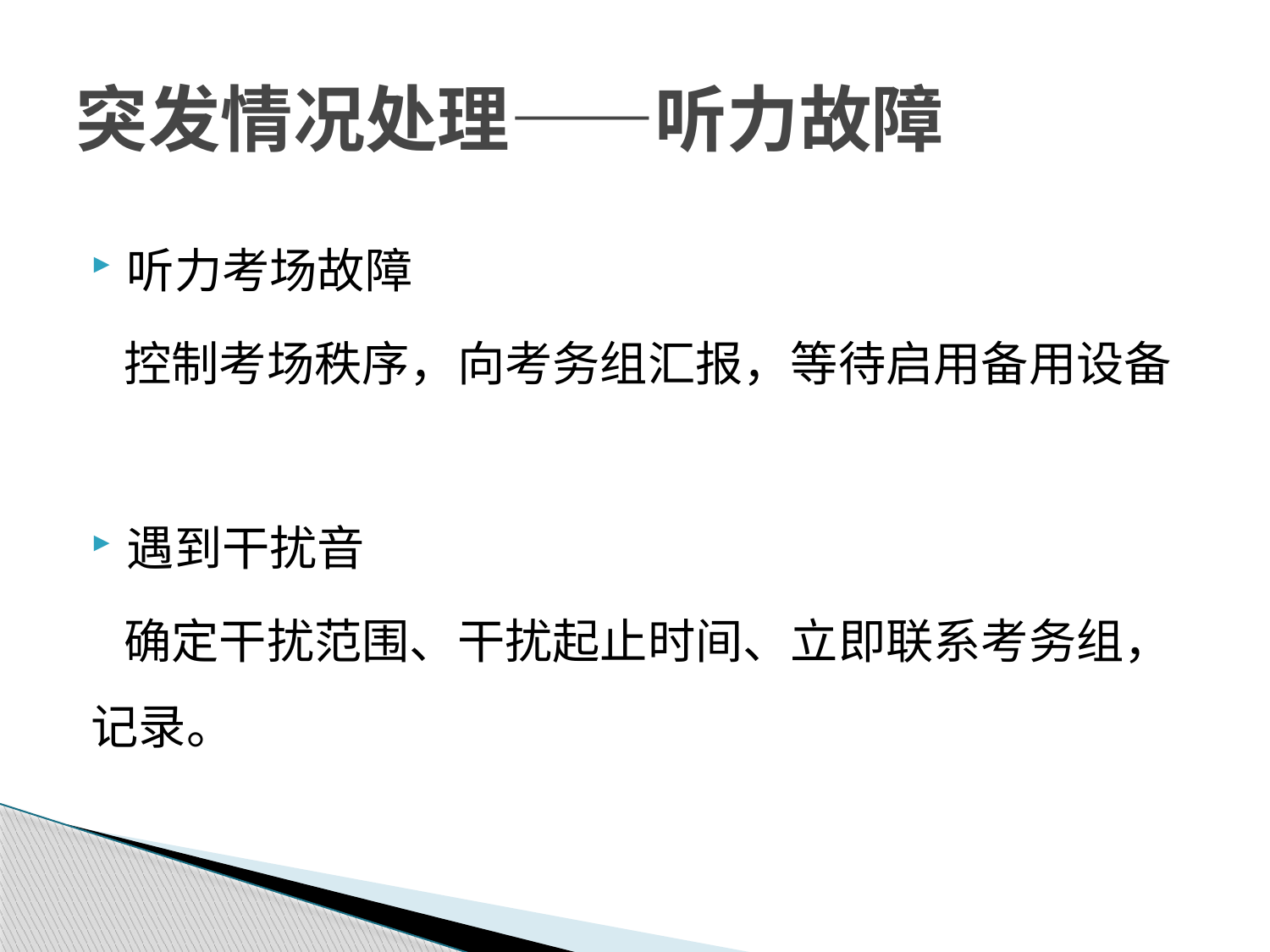

# 突发情况处理——听力故障
听力考场故障
  控制考场秩序，向考务组汇报，等待启用备用设备

遇到干扰音
  确定干扰范围、干扰起止时间、立即联系考务组，   记录。